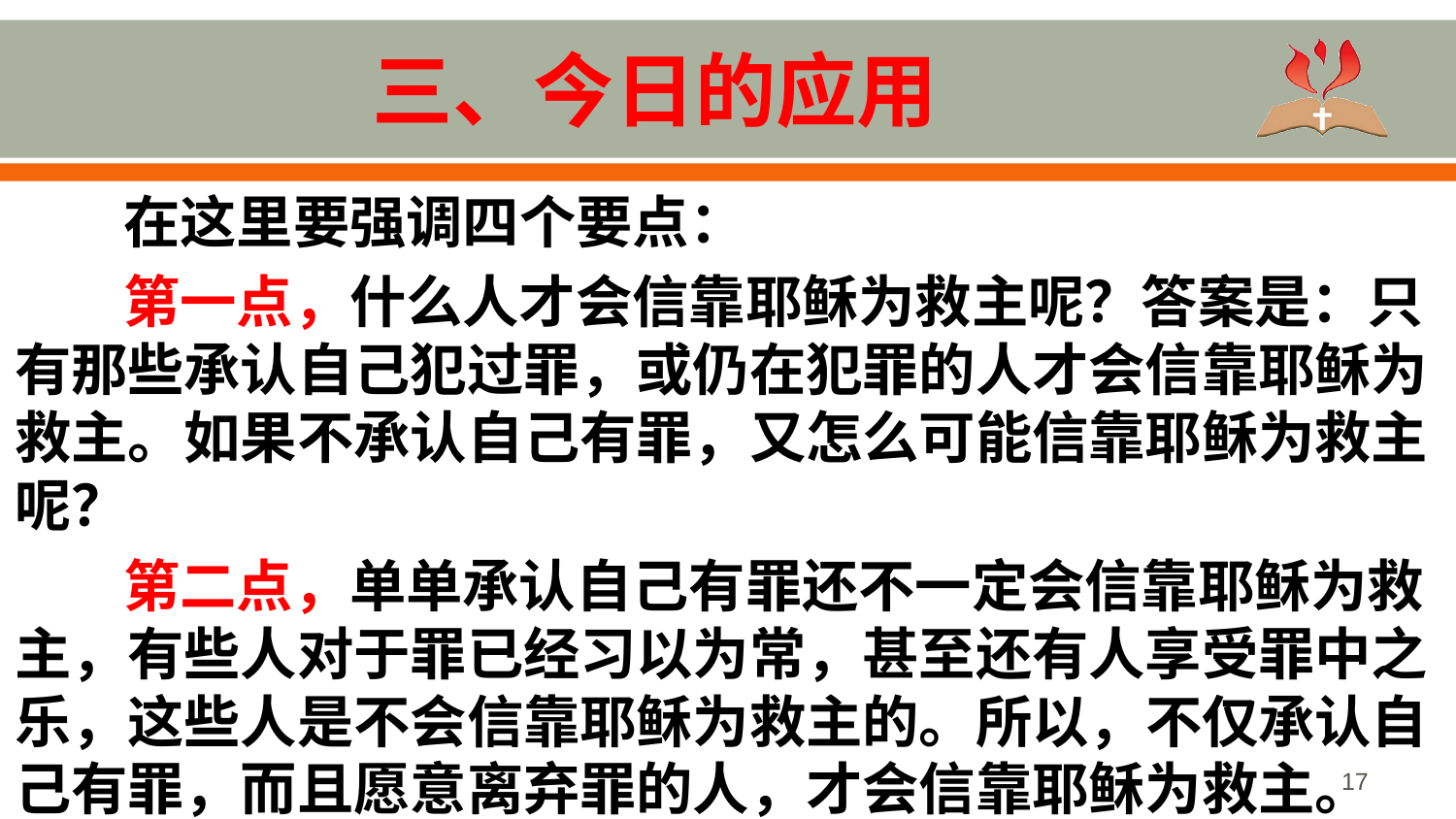

# 三、今日的应用
在这里要强调四个要点：
第一点，什么人才会信靠耶稣为救主呢？答案是：只有那些承认自己犯过罪，或仍在犯罪的人才会信靠耶稣为救主。如果不承认自己有罪，又怎么可能信靠耶稣为救主呢？
第二点，单单承认自己有罪还不一定会信靠耶稣为救主，有些人对于罪已经习以为常，甚至还有人享受罪中之乐，这些人是不会信靠耶稣为救主的。所以，不仅承认自己有罪，而且愿意离弃罪的人，才会信靠耶稣为救主。

17